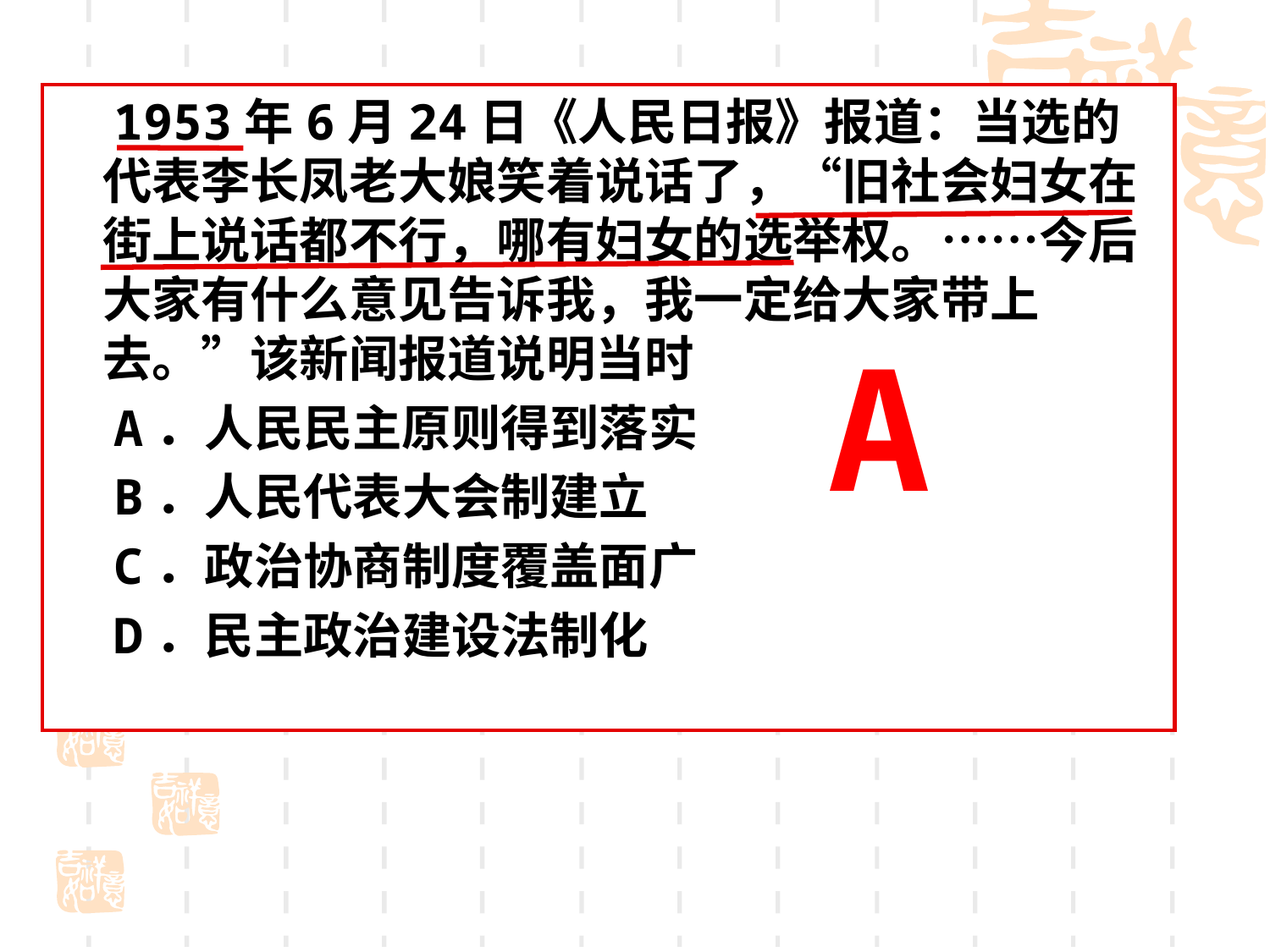

1953年6月24日《人民日报》报道：当选的代表李长凤老大娘笑着说话了，“旧社会妇女在街上说话都不行，哪有妇女的选举权。……今后大家有什么意见告诉我，我一定给大家带上去。”该新闻报道说明当时
  A．人民民主原则得到落实
  B．人民代表大会制建立
  C．政治协商制度覆盖面广
  D．民主政治建设法制化

A